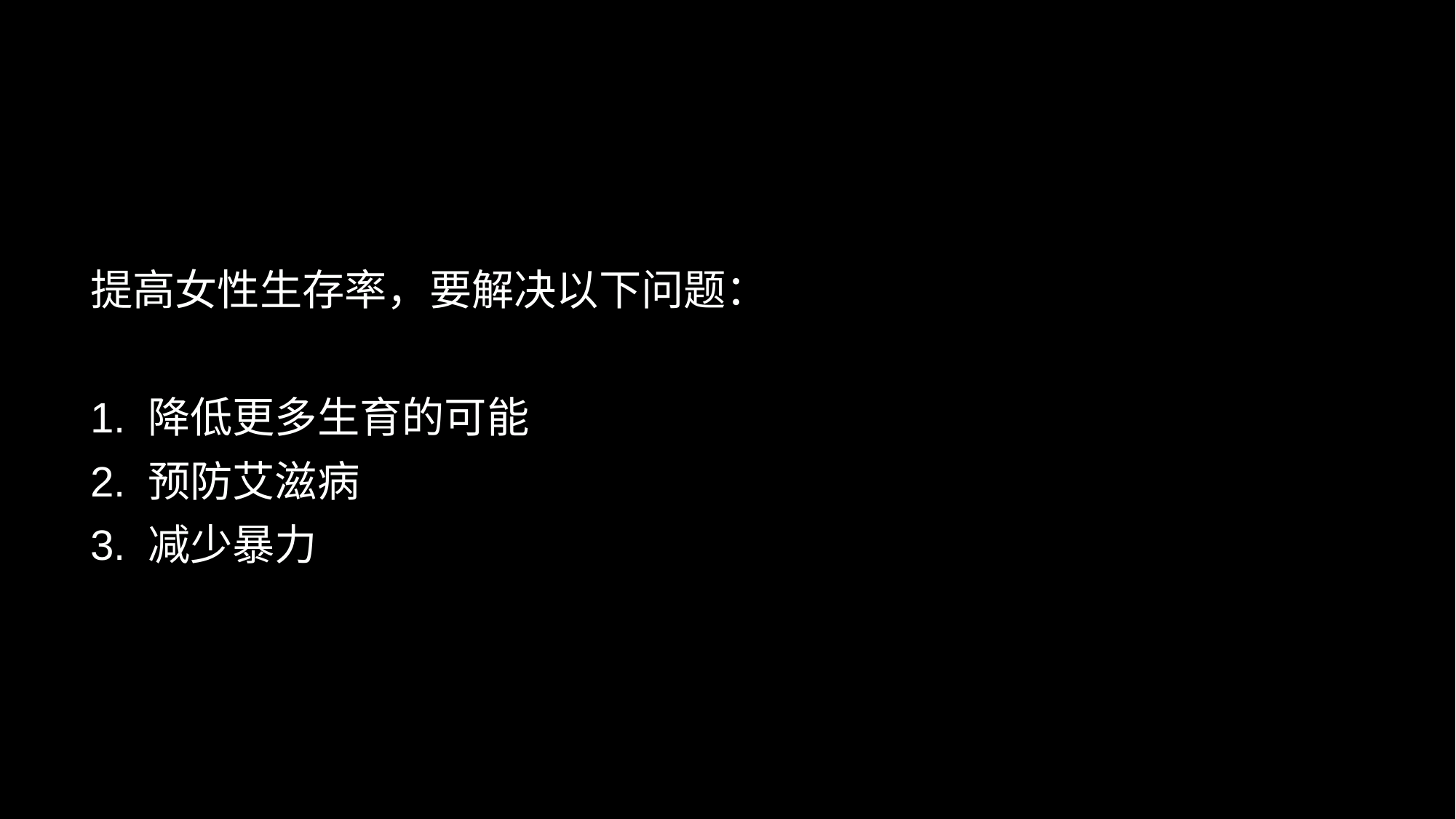

#
提高女性生存率，要解决以下问题：

1. 降低更多生育的可能
2. 预防艾滋病
3. 减少暴力